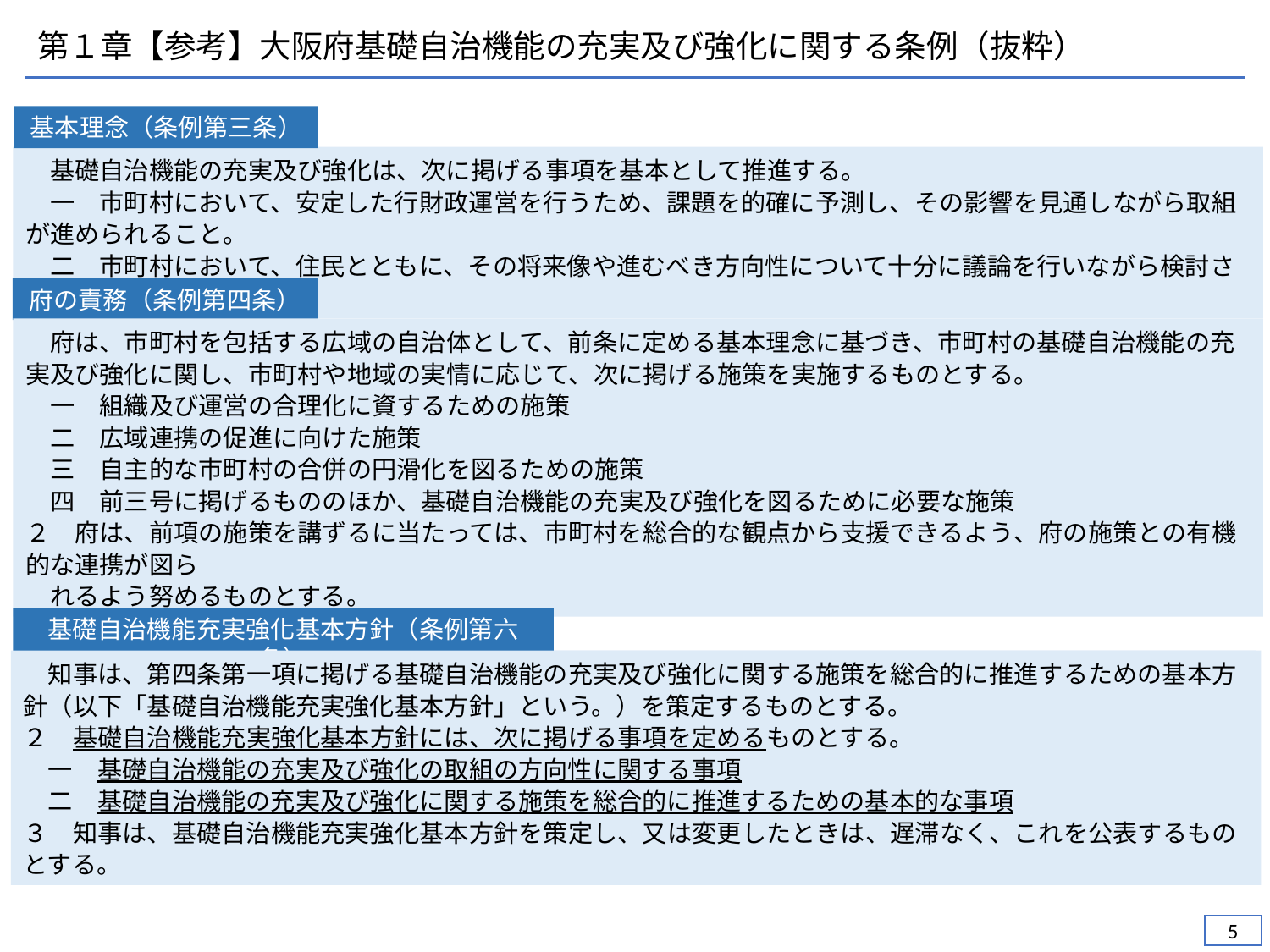

第１章【参考】大阪府基礎自治機能の充実及び強化に関する条例（抜粋）
基本理念（条例第三条）
　基礎自治機能の充実及び強化は、次に掲げる事項を基本として推進する。
　一　市町村において、安定した行財政運営を行うため、課題を的確に予測し、その影響を見通しながら取組が進められること。
　二　市町村において、住民とともに、その将来像や進むべき方向性について十分に議論を行いながら検討されること。
府の責務（条例第四条）
　府は、市町村を包括する広域の自治体として、前条に定める基本理念に基づき、市町村の基礎自治機能の充実及び強化に関し、市町村や地域の実情に応じて、次に掲げる施策を実施するものとする。
　一　組織及び運営の合理化に資するための施策
　二　広域連携の促進に向けた施策
　三　自主的な市町村の合併の円滑化を図るための施策
　四　前三号に掲げるもののほか、基礎自治機能の充実及び強化を図るために必要な施策
２　府は、前項の施策を講ずるに当たっては、市町村を総合的な観点から支援できるよう、府の施策との有機的な連携が図ら
　れるよう努めるものとする。
基礎自治機能充実強化基本方針（条例第六条）
　知事は、第四条第一項に掲げる基礎自治機能の充実及び強化に関する施策を総合的に推進するための基本方針（以下「基礎自治機能充実強化基本方針」という。）を策定するものとする。
２　基礎自治機能充実強化基本方針には、次に掲げる事項を定めるものとする。
　一　基礎自治機能の充実及び強化の取組の方向性に関する事項
　二　基礎自治機能の充実及び強化に関する施策を総合的に推進するための基本的な事項
３　知事は、基礎自治機能充実強化基本方針を策定し、又は変更したときは、遅滞なく、これを公表するものとする。
　知事は、第四条第一項に掲げる基礎自治機能の充実及び強化に関する施策を総合的に推進するための基本方針（以下「基礎自治機能充実強化基本方針」という。）を策定するものとする。
２　基礎自治機能充実強化基本方針には、次に掲げる事項を定めるものとする。
　一　基礎自治機能の充実及び強化の取組の方向性に関する事項
　二　基礎自治機能の充実及び強化に関する施策を総合的に推進するための基本的な事項
３　知事は、基礎自治機能充実強化基本方針を策定し、又は変更したときは、遅滞なく、これを公表するものとする。
5